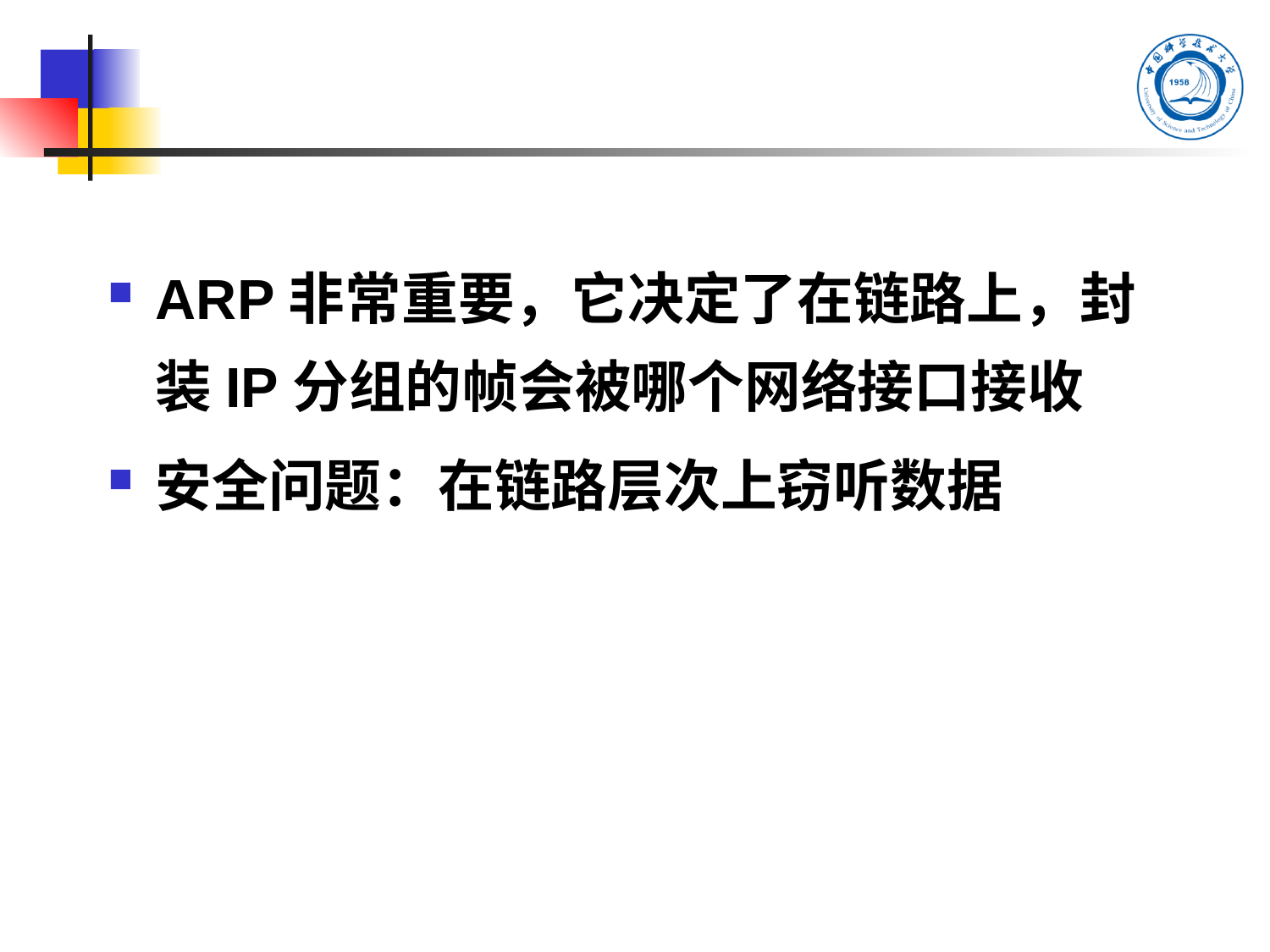

ARP非常重要，它决定了在链路上，封装IP分组的帧会被哪个网络接口接收
安全问题：在链路层次上窃听数据